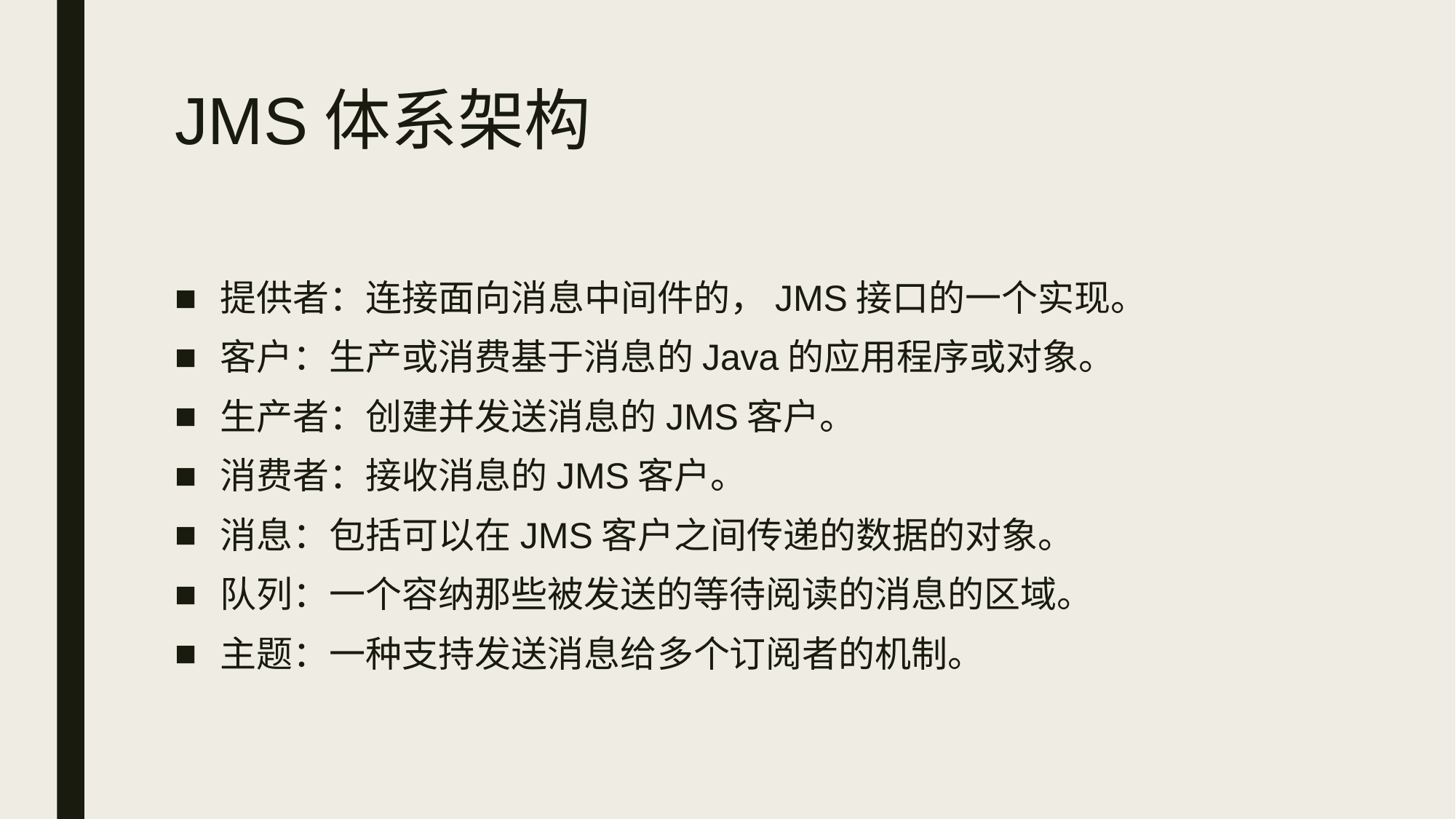

# JMS体系架构
提供者：连接面向消息中间件的，JMS接口的一个实现。
客户：生产或消费基于消息的Java的应用程序或对象。
生产者：创建并发送消息的JMS客户。
消费者：接收消息的JMS客户。
消息：包括可以在JMS客户之间传递的数据的对象。
队列：一个容纳那些被发送的等待阅读的消息的区域。
主题：一种支持发送消息给多个订阅者的机制。